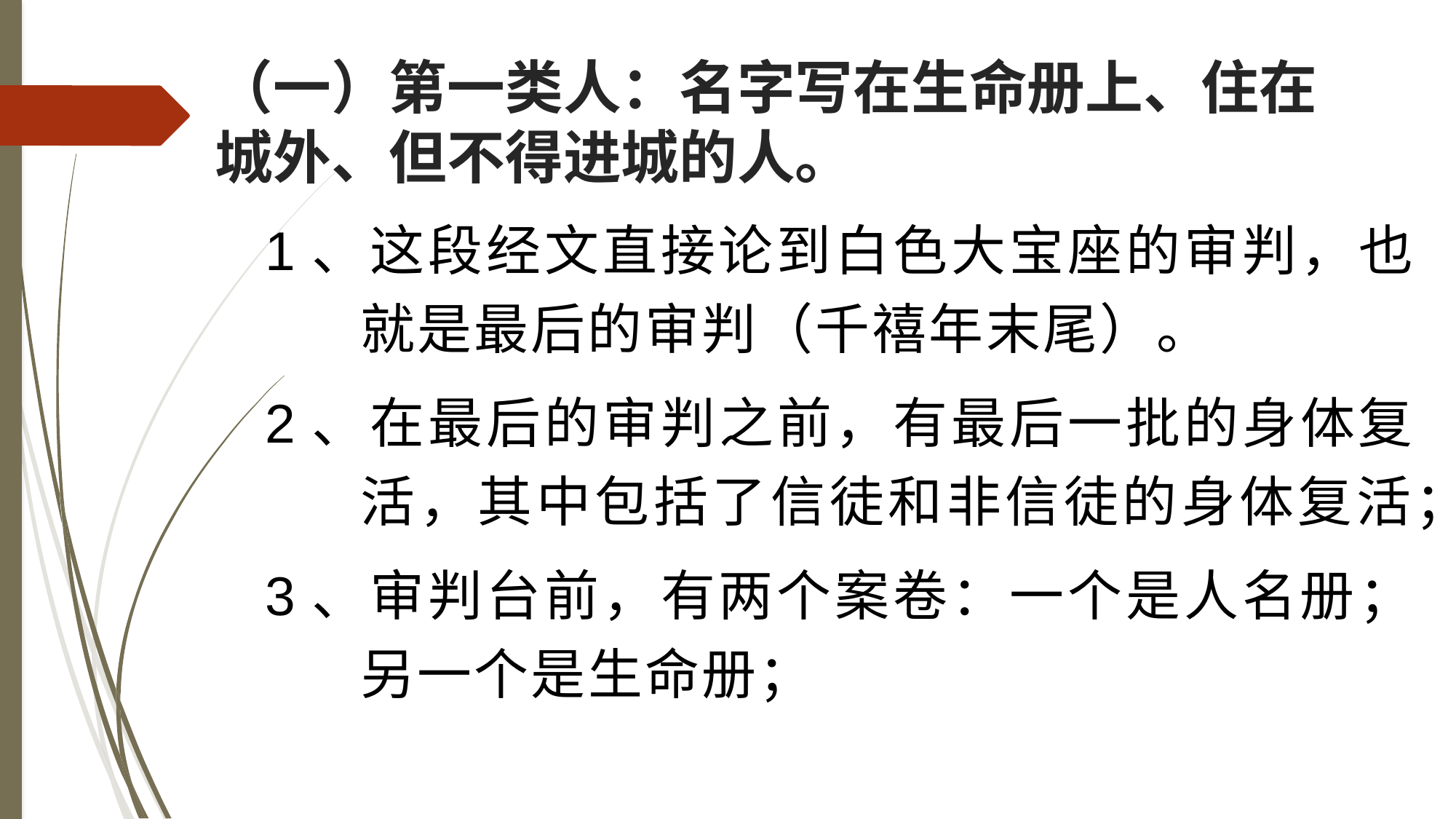

# （一）第一类人：名字写在生命册上、住在城外、但不得进城的人。
1、这段经文直接论到白色大宝座的审判，也就是最后的审判（千禧年末尾）。
2、在最后的审判之前，有最后一批的身体复活，其中包括了信徒和非信徒的身体复活；
3、审判台前，有两个案卷：一个是人名册；另一个是生命册；